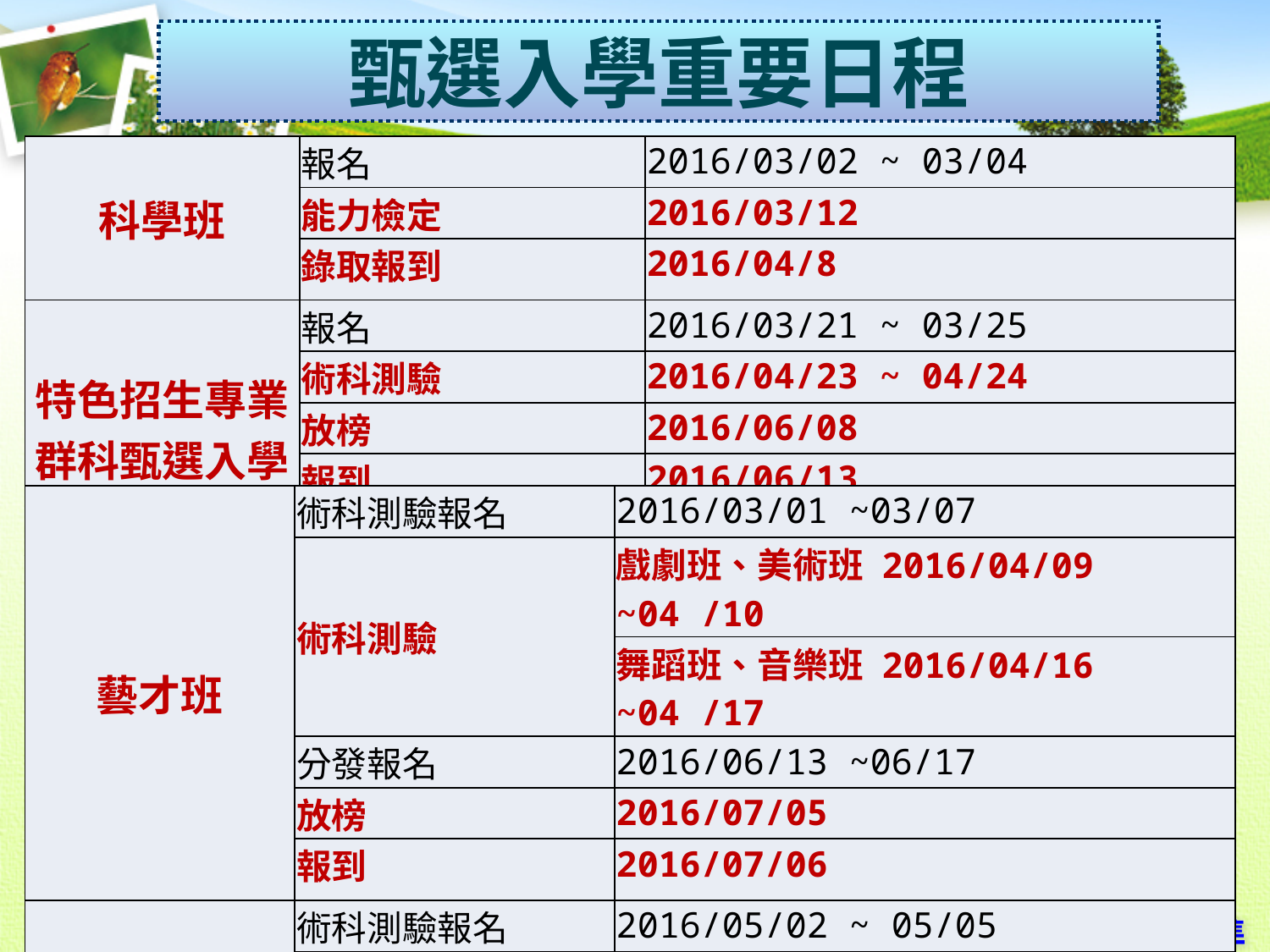

甄選入學重要日程
| 科學班 | 報名 | 2016/03/02 ~ 03/04 |
| --- | --- | --- |
|  | 能力檢定 | 2016/03/12 |
|  | 錄取報到 | 2016/04/8 |
| 特色招生專業群科甄選入學 | 報名 | 2016/03/21 ~ 03/25 |
|  | 術科測驗 | 2016/04/23 ~ 04/24 |
|  | 放榜 | 2016/06/08 |
|  | 報到 | 2016/06/13 |
|  | 放棄、遞補截止 | 2016/06/14 |
| 藝才班 | 術科測驗報名 | 2016/03/01 ~03/07 |
| --- | --- | --- |
|  | 術科測驗 | 戲劇班、美術班 2016/04/09 ~04 /10 |
|  |  | 舞蹈班、音樂班 2016/04/16 ~04 /17 |
|  | 分發報名 | 2016/06/13 ~06/17 |
|  | 放榜 | 2016/07/05 |
|  | 報到 | 2016/07/06 |
| 體育班 | 術科測驗報名 | 2016/05/02 ~ 05/05 |
|  | 術科測驗 | 2016/05/07 |
|  | 放榜 | 2016/05/09 |
|  | 報到 | 2016/05/16 |
19
105年各入學管道辦理時程仍以簡章公告為準